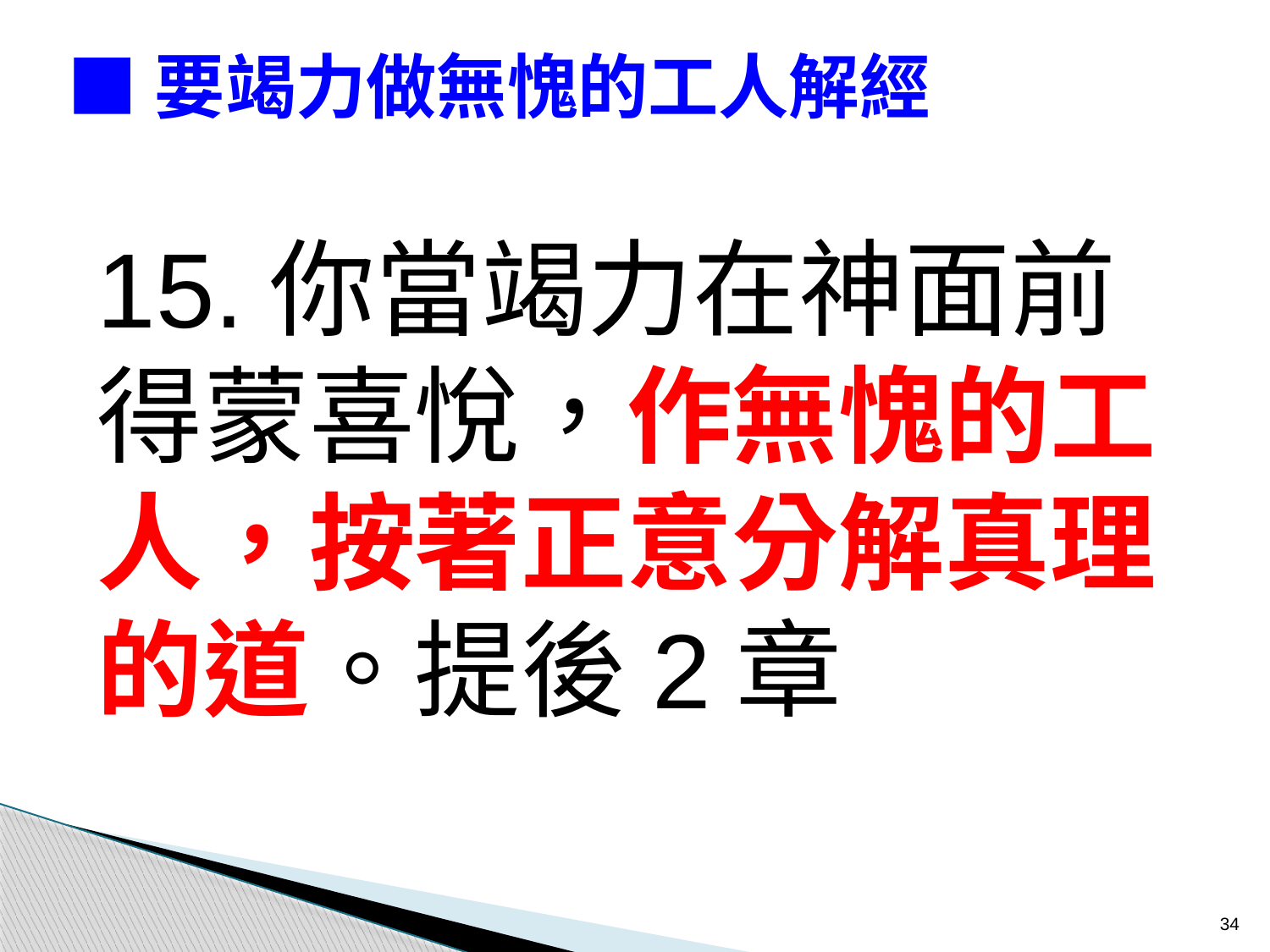

■要竭力做無愧的工人解經
15.你當竭力在神面前得蒙喜悅，作無愧的工人，按著正意分解真理的道。提後2章
34